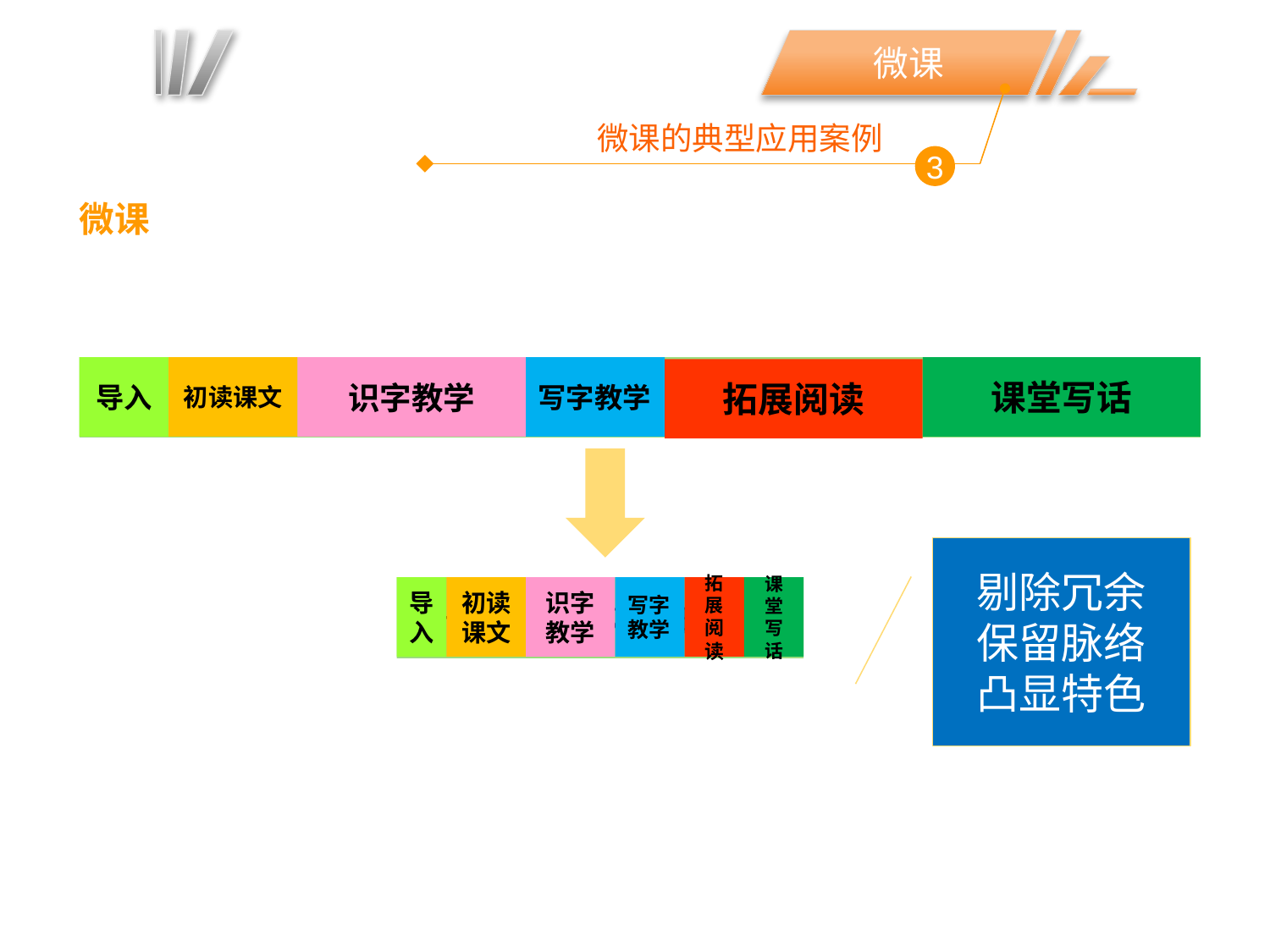

微课

微课的典型应用案例
3
微课
一节40分钟的语文课
导入
初读课文
识字教学
写字教学
课堂写话
拓展阅读

剔除冗余
保留脉络
凸显特色
一节10分钟左右的微课
导入
初读课文
识字教学
写字教学
拓展阅读
课堂写话